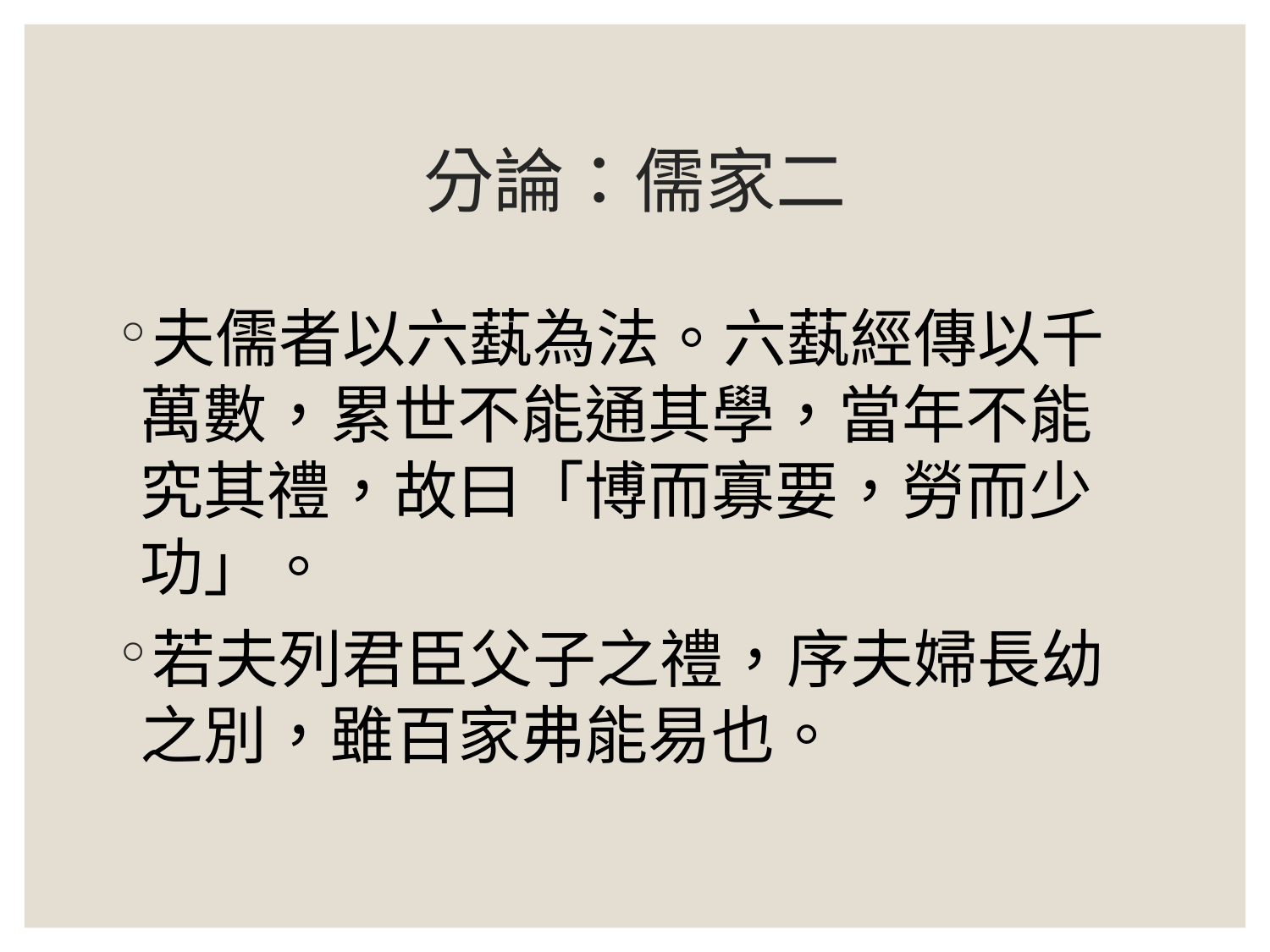

# 分論：儒家二
夫儒者以六蓺為法。六蓺經傳以千萬數，累世不能通其學，當年不能究其禮，故曰「博而寡要，勞而少功」。
若夫列君臣父子之禮，序夫婦長幼之別，雖百家弗能易也。